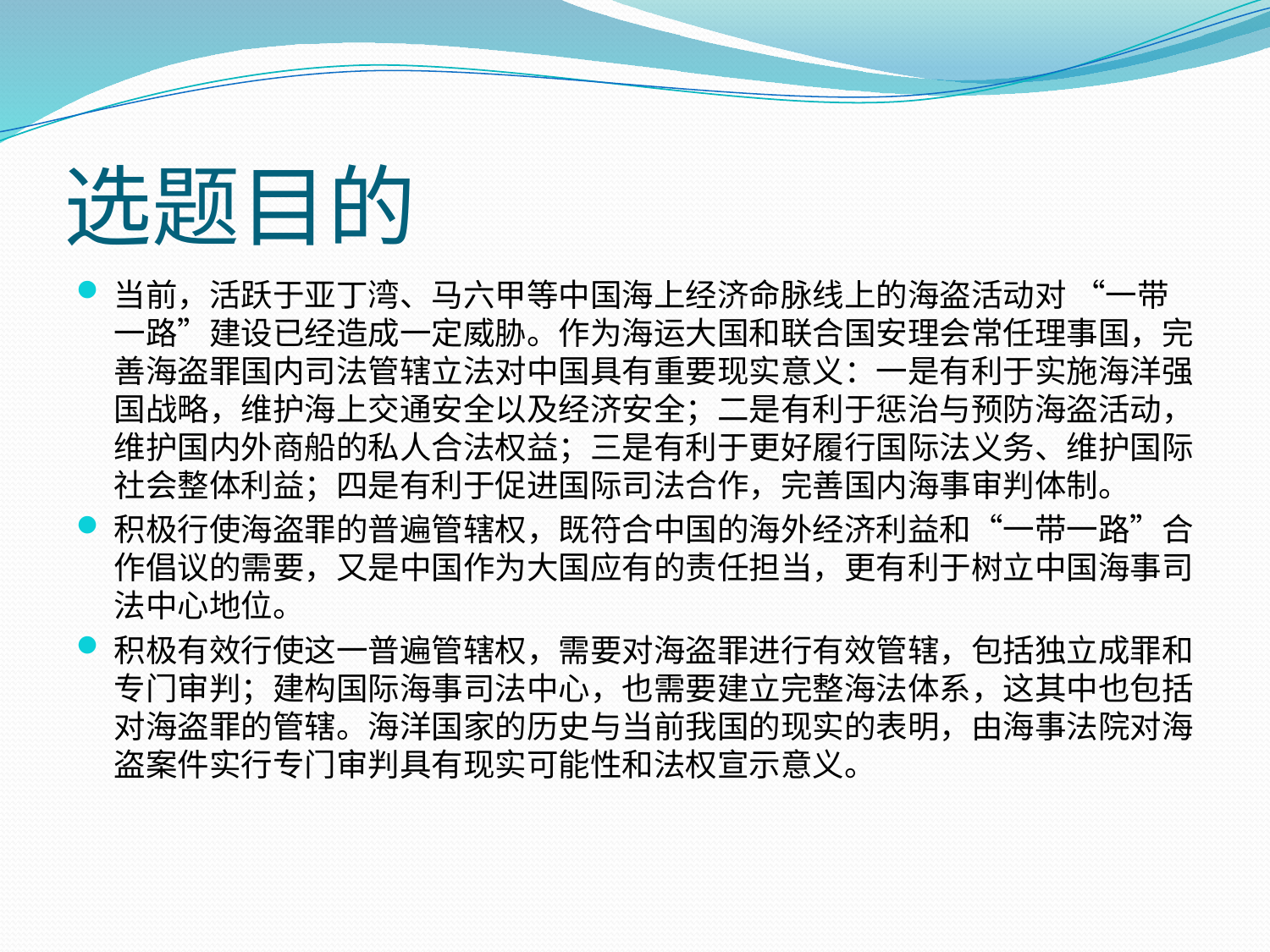

# 选题目的
当前，活跃于亚丁湾、马六甲等中国海上经济命脉线上的海盗活动对 “一带一路”建设已经造成一定威胁。作为海运大国和联合国安理会常任理事国，完善海盗罪国内司法管辖立法对中国具有重要现实意义：一是有利于实施海洋强国战略，维护海上交通安全以及经济安全；二是有利于惩治与预防海盗活动，维护国内外商船的私人合法权益；三是有利于更好履行国际法义务、维护国际社会整体利益；四是有利于促进国际司法合作，完善国内海事审判体制。
积极行使海盗罪的普遍管辖权，既符合中国的海外经济利益和“一带一路”合作倡议的需要，又是中国作为大国应有的责任担当，更有利于树立中国海事司法中心地位。
积极有效行使这一普遍管辖权，需要对海盗罪进行有效管辖，包括独立成罪和专门审判；建构国际海事司法中心，也需要建立完整海法体系，这其中也包括对海盗罪的管辖。海洋国家的历史与当前我国的现实的表明，由海事法院对海盗案件实行专门审判具有现实可能性和法权宣示意义。